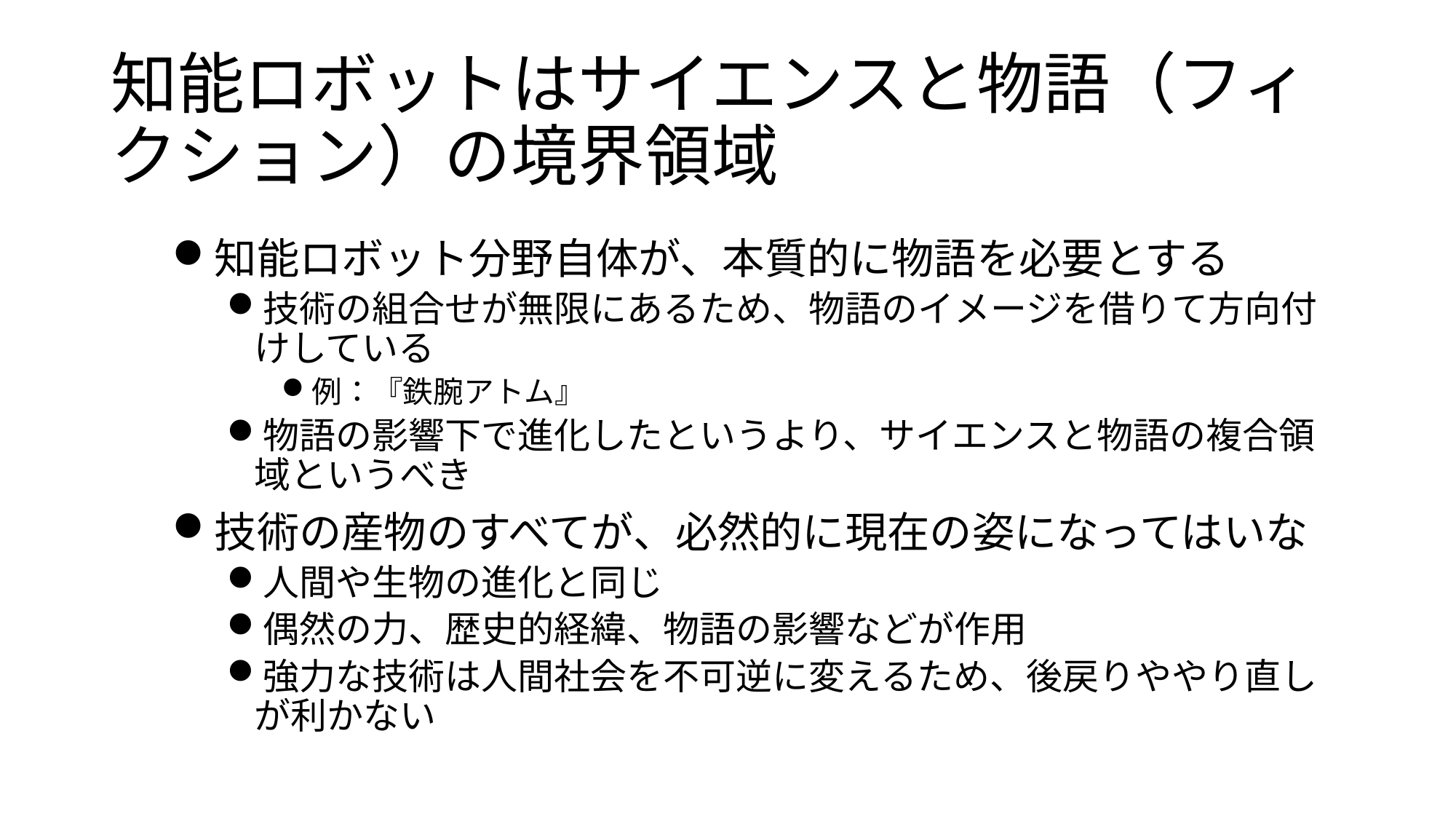

# 知能ロボットはサイエンスと物語（フィクション）の境界領域
知能ロボット分野自体が、本質的に物語を必要とする
技術の組合せが無限にあるため、物語のイメージを借りて方向付けしている
例：『鉄腕アトム』
物語の影響下で進化したというより、サイエンスと物語の複合領域というべき
技術の産物のすべてが、必然的に現在の姿になってはいな
人間や生物の進化と同じ
偶然の力、歴史的経緯、物語の影響などが作用
強力な技術は人間社会を不可逆に変えるため、後戻りややり直しが利かない